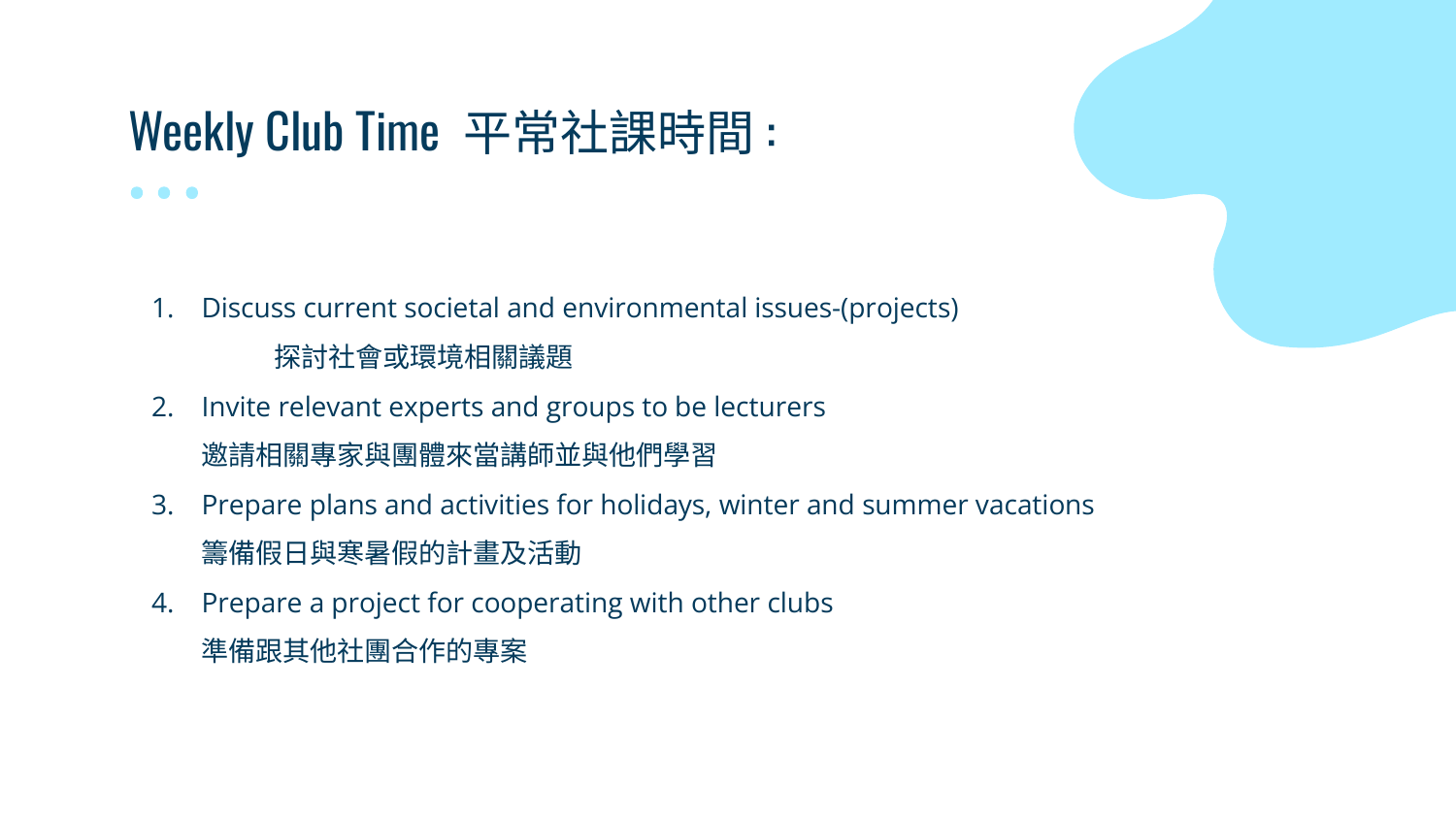

# Weekly Club Time 平常社課時間:

Discuss current societal and environmental issues-(projects)
	探討社會或環境相關議題
Invite relevant experts and groups to be lecturers
邀請相關專家與團體來當講師並與他們學習
Prepare plans and activities for holidays, winter and summer vacations
籌備假日與寒暑假的計畫及活動
Prepare a project for cooperating with other clubs
準備跟其他社團合作的專案